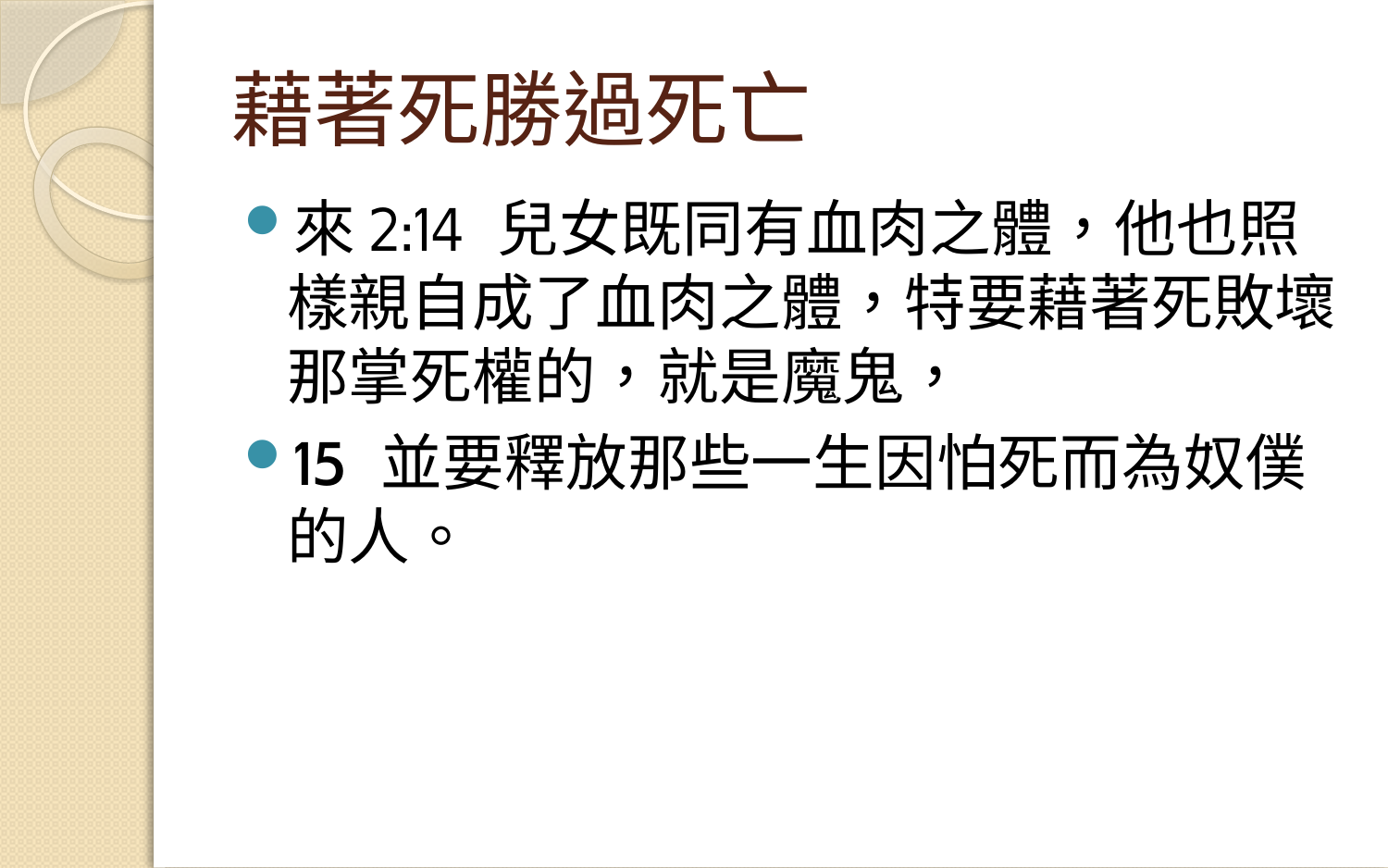

# 藉著死勝過死亡
來2:14 兒女既同有血肉之體，他也照樣親自成了血肉之體，特要藉著死敗壞那掌死權的，就是魔鬼，
15 並要釋放那些一生因怕死而為奴僕的人。